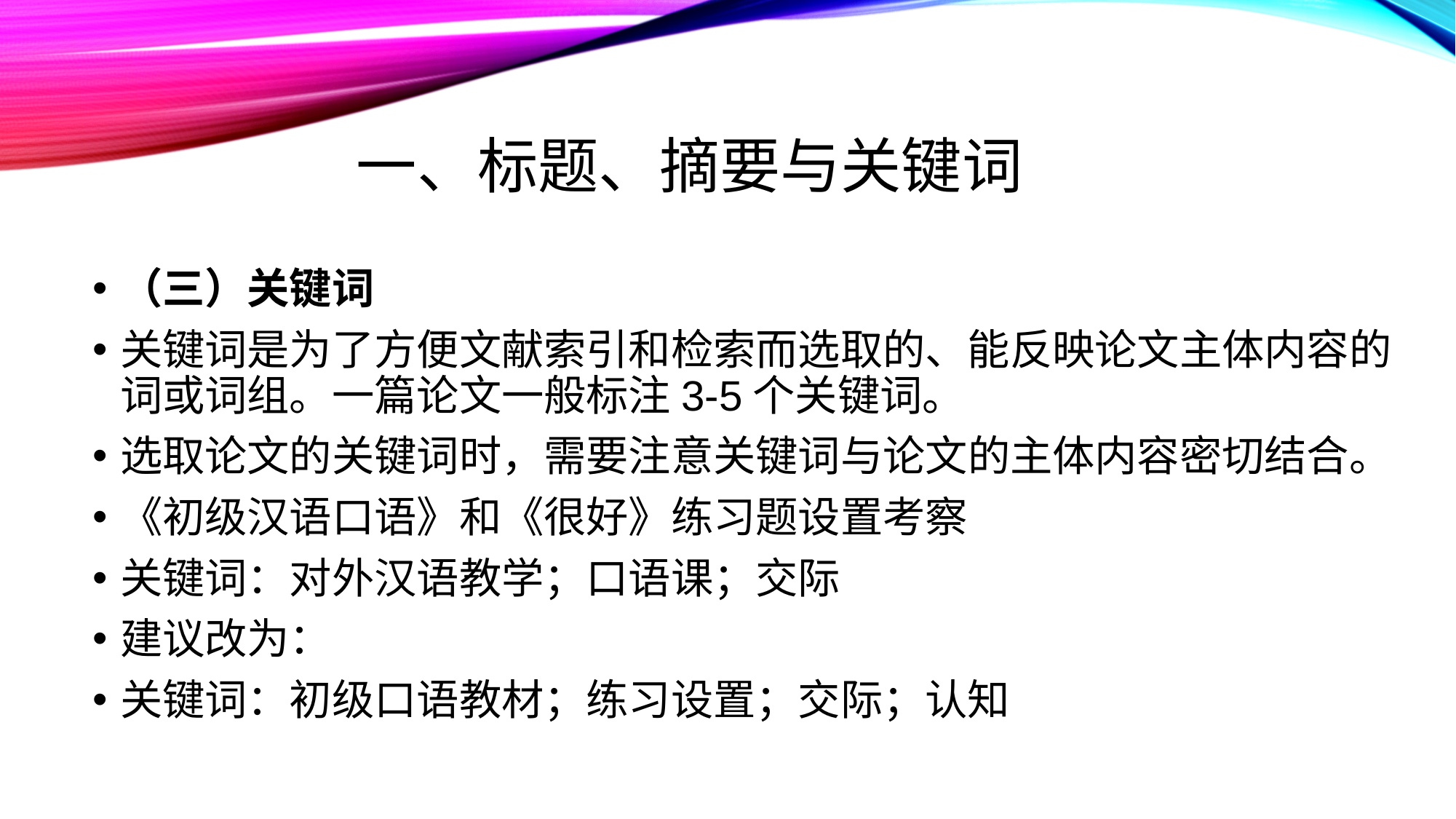

# 一、标题、摘要与关键词
（三）关键词
关键词是为了方便文献索引和检索而选取的、能反映论文主体内容的词或词组。一篇论文一般标注3-5个关键词。
选取论文的关键词时，需要注意关键词与论文的主体内容密切结合。
《初级汉语口语》和《很好》练习题设置考察
关键词：对外汉语教学；口语课；交际
建议改为：
关键词：初级口语教材；练习设置；交际；认知